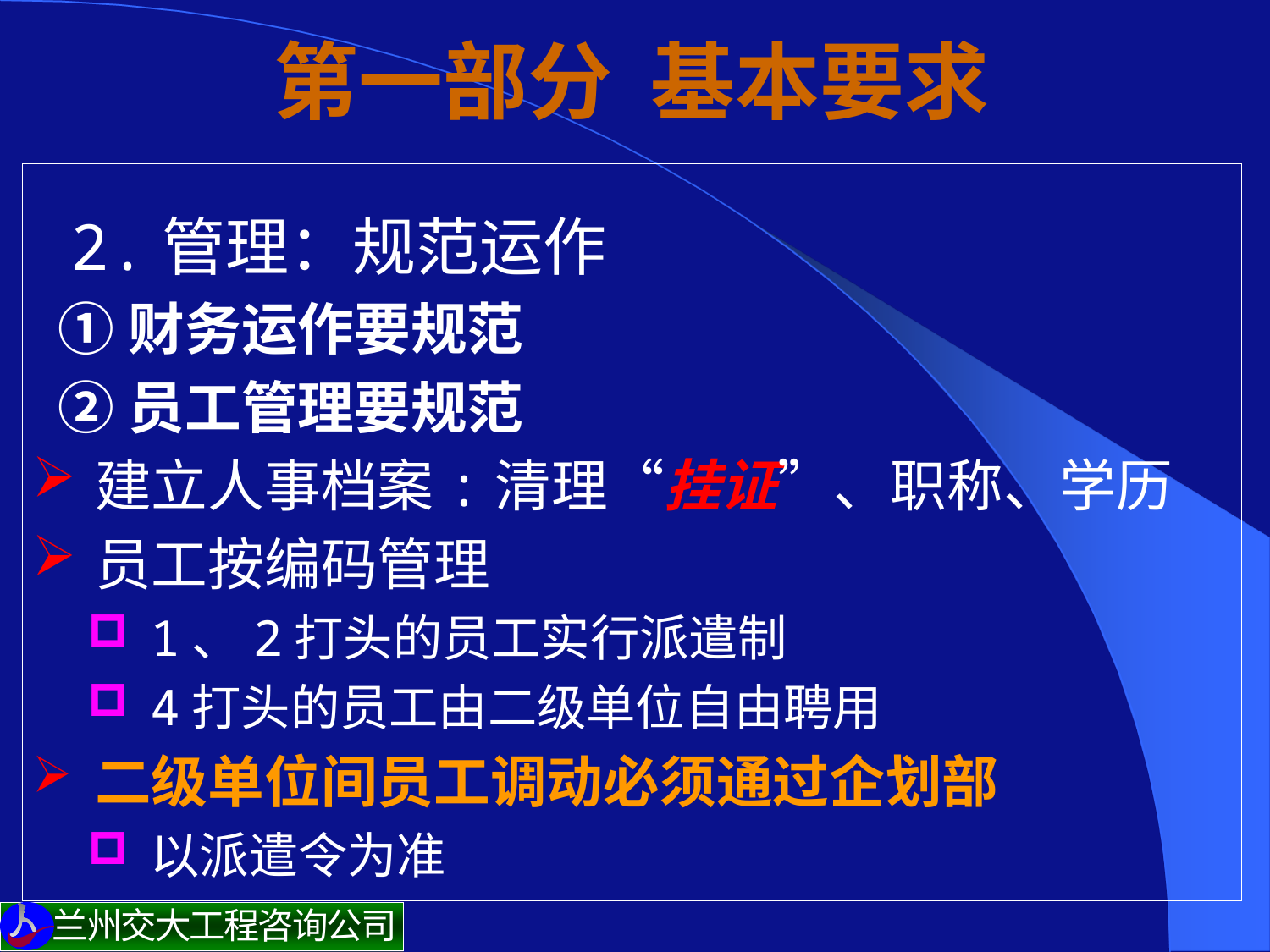

# 第一部分  基本要求
 2.管理：规范运作
  ①财务运作要规范
  ②员工管理要规范
建立人事档案:清理“挂证”、职称、学历
员工按编码管理
1、2打头的员工实行派遣制
4打头的员工由二级单位自由聘用
二级单位间员工调动必须通过企划部
以派遣令为准